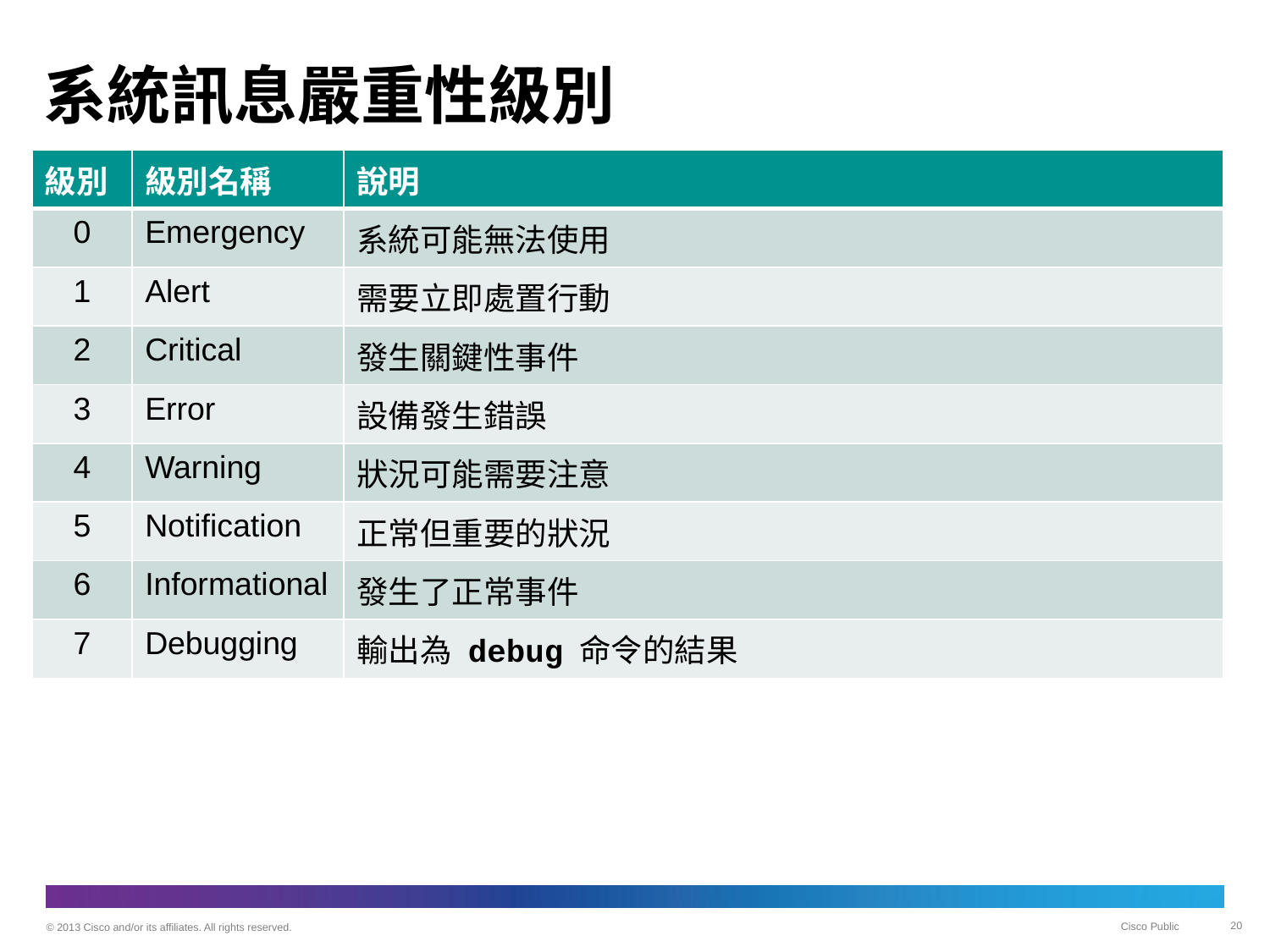

# 系統訊息嚴重性級別
| 級別 | 級別名稱 | 說明 |
| --- | --- | --- |
| 0 | Emergency | 系統可能無法使用 |
| 1 | Alert | 需要立即處置行動 |
| 2 | Critical | 發生關鍵性事件 |
| 3 | Error | 設備發生錯誤 |
| 4 | Warning | 狀況可能需要注意 |
| 5 | Notification | 正常但重要的狀況 |
| 6 | Informational | 發生了正常事件 |
| 7 | Debugging | 輸出為 debug 命令的結果 |